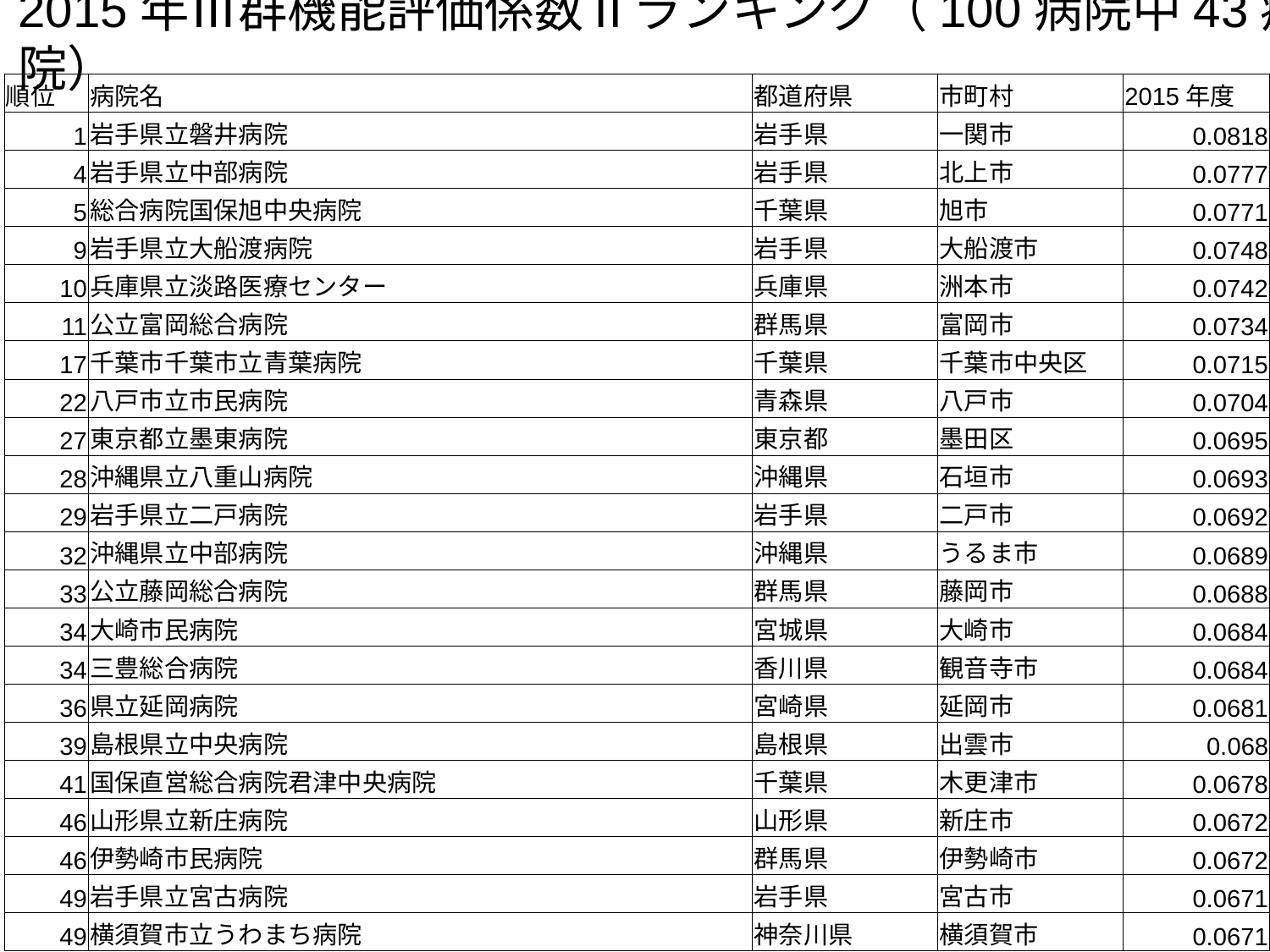

# 2015年Ⅲ群機能評価係数Ⅱランキング（100病院中43病院）
| 順位 | 病院名 | 都道府県 | 市町村 | 2015年度 |
| --- | --- | --- | --- | --- |
| 1 | 岩手県立磐井病院 | 岩手県 | 一関市 | 0.0818 |
| 4 | 岩手県立中部病院 | 岩手県 | 北上市 | 0.0777 |
| 5 | 総合病院国保旭中央病院 | 千葉県 | 旭市 | 0.0771 |
| 9 | 岩手県立大船渡病院 | 岩手県 | 大船渡市 | 0.0748 |
| 10 | 兵庫県立淡路医療センター | 兵庫県 | 洲本市 | 0.0742 |
| 11 | 公立富岡総合病院 | 群馬県 | 富岡市 | 0.0734 |
| 17 | 千葉市千葉市立青葉病院 | 千葉県 | 千葉市中央区 | 0.0715 |
| 22 | 八戸市立市民病院 | 青森県 | 八戸市 | 0.0704 |
| 27 | 東京都立墨東病院 | 東京都 | 墨田区 | 0.0695 |
| 28 | 沖縄県立八重山病院 | 沖縄県 | 石垣市 | 0.0693 |
| 29 | 岩手県立二戸病院 | 岩手県 | 二戸市 | 0.0692 |
| 32 | 沖縄県立中部病院 | 沖縄県 | うるま市 | 0.0689 |
| 33 | 公立藤岡総合病院 | 群馬県 | 藤岡市 | 0.0688 |
| 34 | 大崎市民病院 | 宮城県 | 大崎市 | 0.0684 |
| 34 | 三豊総合病院 | 香川県 | 観音寺市 | 0.0684 |
| 36 | 県立延岡病院 | 宮崎県 | 延岡市 | 0.0681 |
| 39 | 島根県立中央病院 | 島根県 | 出雲市 | 0.068 |
| 41 | 国保直営総合病院君津中央病院 | 千葉県 | 木更津市 | 0.0678 |
| 46 | 山形県立新庄病院 | 山形県 | 新庄市 | 0.0672 |
| 46 | 伊勢崎市民病院 | 群馬県 | 伊勢崎市 | 0.0672 |
| 49 | 岩手県立宮古病院 | 岩手県 | 宮古市 | 0.0671 |
| 49 | 横須賀市立うわまち病院 | 神奈川県 | 横須賀市 | 0.0671 |